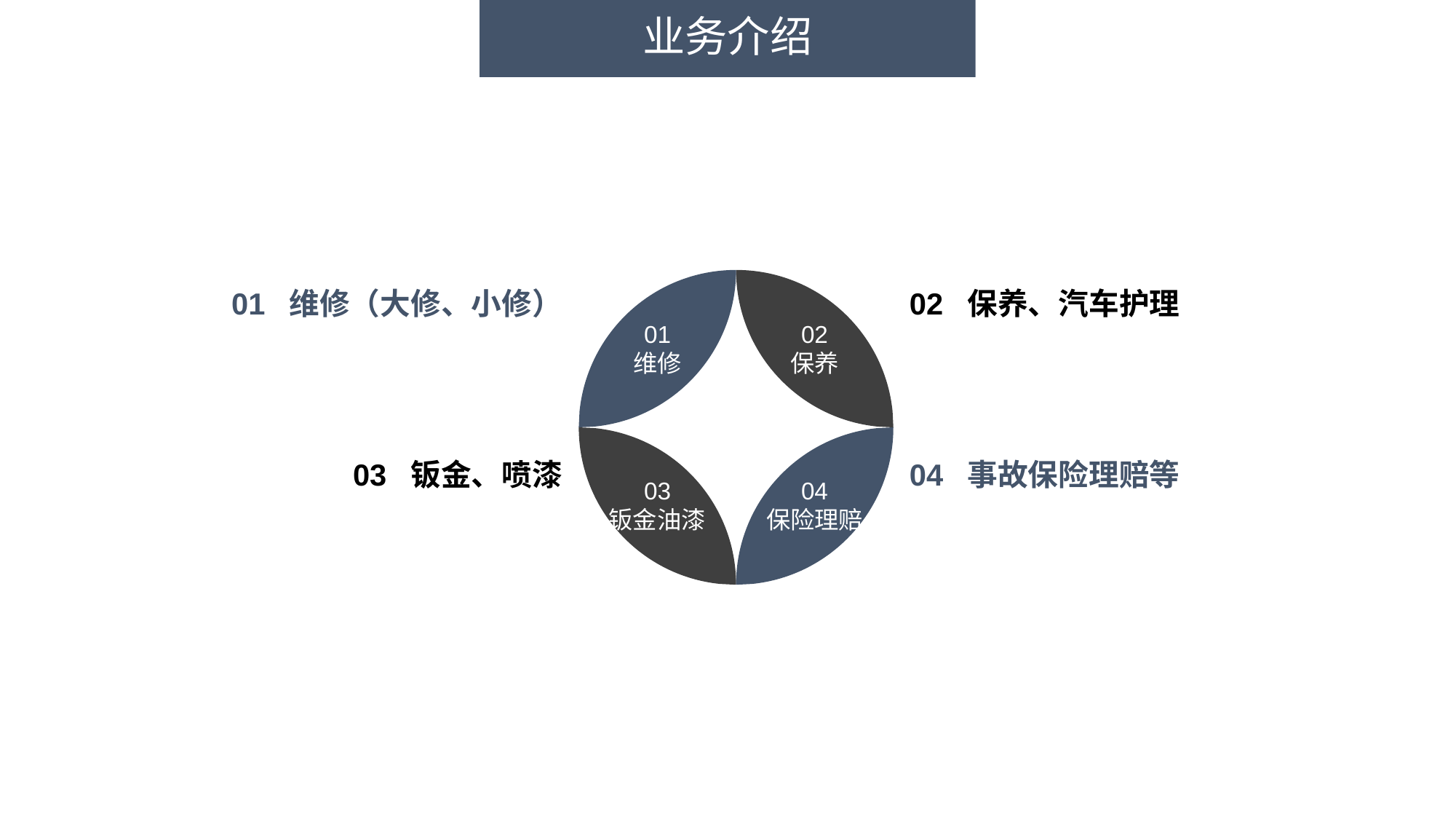

# 业务介绍
01  维修（大修、小修）

02  保养、汽车护理
01
维修
02
保养

03  钣金、喷漆
04  事故保险理赔等
03
钣金油漆
04
保险理赔